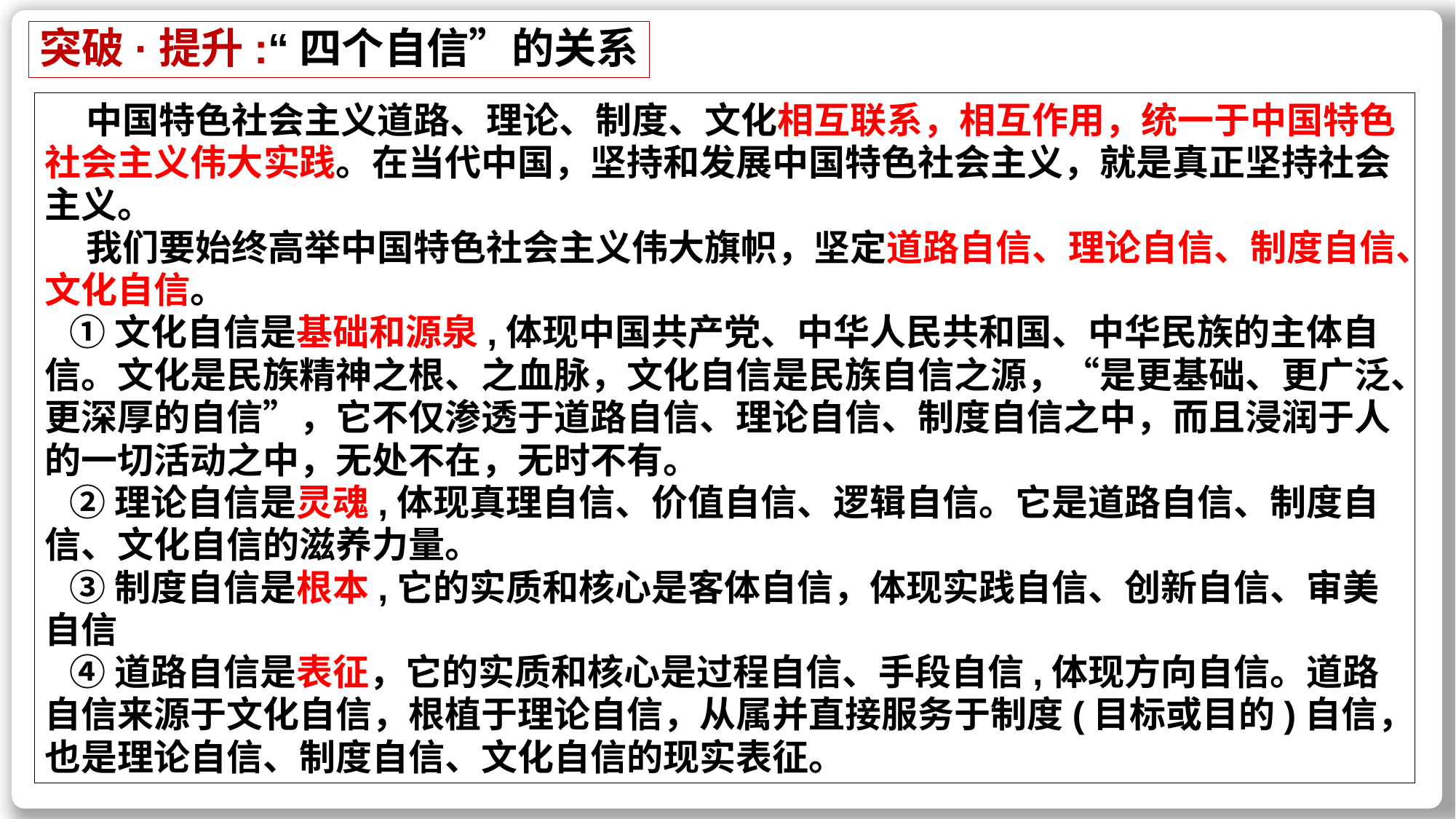

一、公有制经济（为什么、怎么办）
1.为什么要毫不动摇巩固发展公有制经济？
【答题要点】：生产资料所有制+公有制为主体的地位+公有制为主体的作用
【答题模板】
①我国坚持以公有制主体、多种所有制经济共同发展的生产资料所有制，这是中国特色社会主义制度的重要支柱，也是社会主义市场经济体制的根基，体现了中国特色社会主义制度的优越性。
② 以公有制为主体是社会主义经济制度根本特征，公有制经济是社会主义经济制度的基础。
③坚持公有制为主体是促进生产力发展根本要求，有利于推动经济持续发展；是实现共同富裕根本前提，有利于人民共享发展成果。
突破·提升:“四个自信”的关系
    中国特色社会主义道路、理论、制度、文化相互联系，相互作用，统一于中国特色社会主义伟大实践。在当代中国，坚持和发展中国特色社会主义，就是真正坚持社会主义。
    我们要始终高举中国特色社会主义伟大旗帜，坚定道路自信、理论自信、制度自信、文化自信。
   ①文化自信是基础和源泉,体现中国共产党、中华人民共和国、中华民族的主体自信。文化是民族精神之根、之血脉，文化自信是民族自信之源，“是更基础、更广泛、更深厚的自信”，它不仅渗透于道路自信、理论自信、制度自信之中，而且浸润于人的一切活动之中，无处不在，无时不有。
   ②理论自信是灵魂,体现真理自信、价值自信、逻辑自信。它是道路自信、制度自信、文化自信的滋养力量。
   ③制度自信是根本,它的实质和核心是客体自信，体现实践自信、创新自信、审美自信
   ④道路自信是表征，它的实质和核心是过程自信、手段自信,体现方向自信。道路自信来源于文化自信，根植于理论自信，从属并直接服务于制度(目标或目的)自信，也是理论自信、制度自信、文化自信的现实表征。